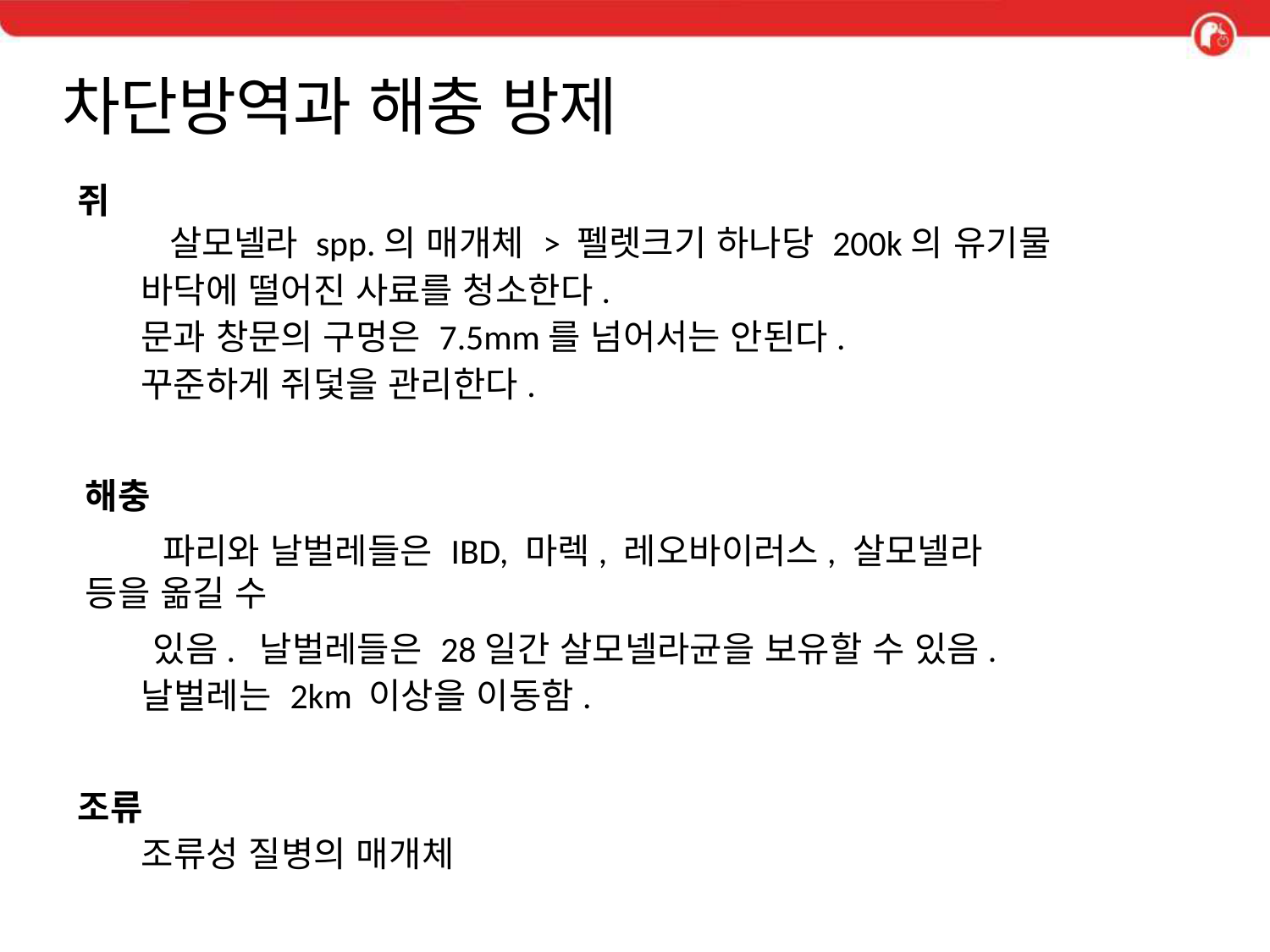

# 차단방역과 해충 방제
쥐
         살모넬라 spp.의 매개체 > 펠렛크기 하나당 200k의 유기물
바닥에 떨어진 사료를 청소한다.
문과 창문의 구멍은 7.5mm를 넘어서는 안된다.
꾸준하게 쥐덫을 관리한다.

해충
       파리와 날벌레들은 IBD, 마렉, 레오바이러스, 살모넬라 등을 옮길 수
      있음.  날벌레들은 28일간 살모넬라균을 보유할 수 있음.
날벌레는 2km 이상을 이동함.

조류
조류성 질병의 매개체